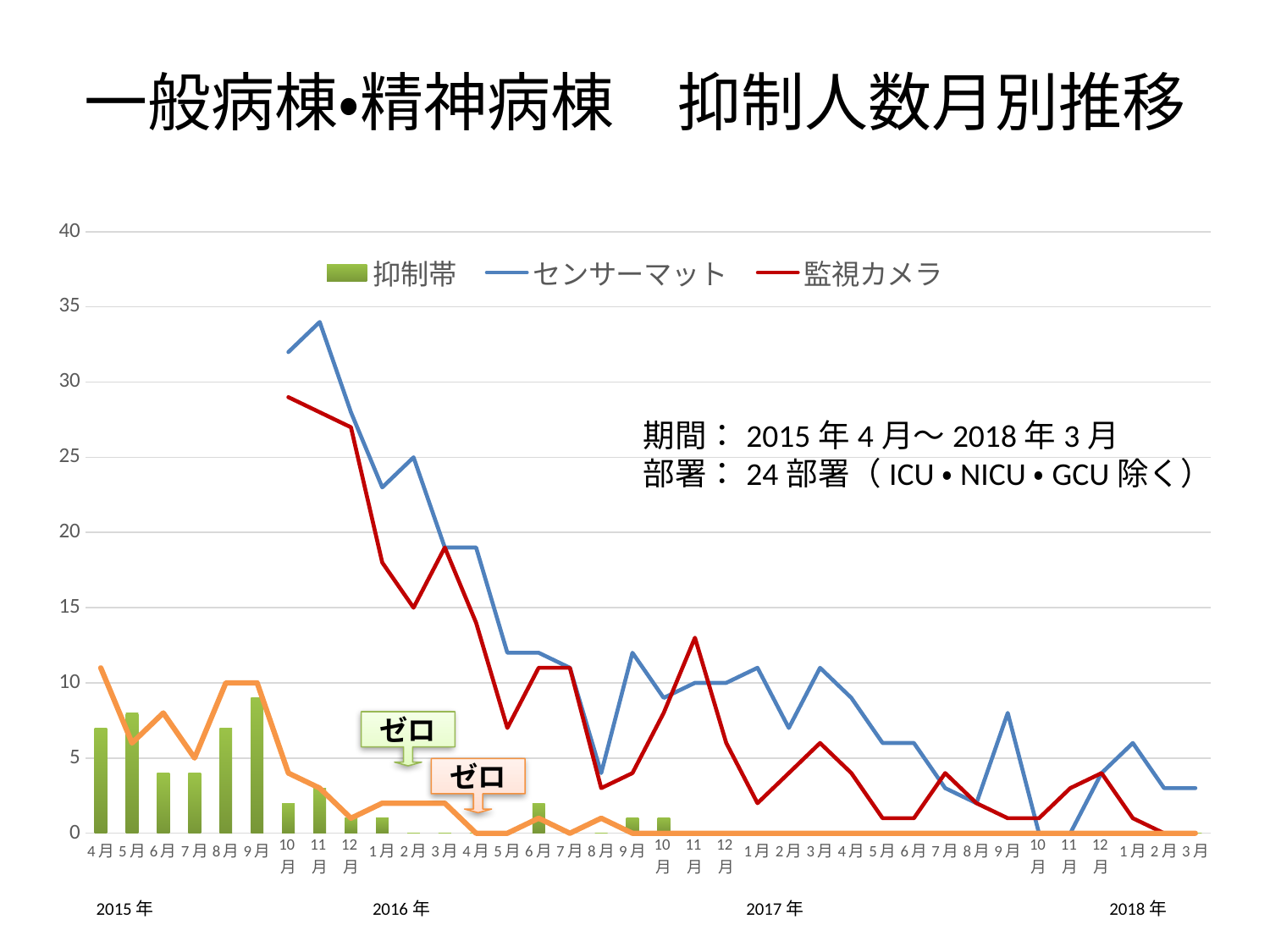

# 一般病棟・精神病棟　抑制人数月別推移

### Chart

| Category | 抑制帯 | センサーマット | 監視カメラ | ミトン |
|---|---|---|---|---|
| 4月 | 7.0 | 0.0 | 0.0 | 11.0 |
| 5月 | 8.0 | None | None | 6.0 |
| 6月 | 4.0 | None | None | 8.0 |
| 7月 | 4.0 | None | None | 5.0 |
| 8月 | 7.0 | None | None | 10.0 |
| 9月 | 9.0 | None | None | 10.0 |
| 10月 | 2.0 | 32.0 | 29.0 | 4.0 |
| 11月 | 3.0 | 34.0 | 28.0 | 3.0 |
| 12月 | 1.0 | 28.0 | 27.0 | 1.0 |
| 1月 | 1.0 | 23.0 | 18.0 | 2.0 |
| 2月 | 0.0 | 25.0 | 15.0 | 2.0 |
| 3月 | 0.0 | 19.0 | 19.0 | 2.0 |
| 4月 | 0.0 | 19.0 | 14.0 | 0.0 |
| 5月 | 0.0 | 12.0 | 7.0 | 0.0 |
| 6月 | 2.0 | 12.0 | 11.0 | 1.0 |
| 7月 | 0.0 | 11.0 | 11.0 | 0.0 |
| 8月 | 0.0 | 4.0 | 3.0 | 1.0 |
| 9月 | 1.0 | 12.0 | 4.0 | 0.0 |
| 10月 | 1.0 | 9.0 | 8.0 | 0.0 |
| 11月 | 0.0 | 10.0 | 13.0 | 0.0 |
| 12月 | 0.0 | 10.0 | 6.0 | 0.0 |
| 1月 | 0.0 | 11.0 | 2.0 | 0.0 |
| 2月 | 0.0 | 7.0 | 4.0 | 0.0 |
| 3月 | 0.0 | 11.0 | 6.0 | 0.0 |
| 4月 | 0.0 | 9.0 | 4.0 | 0.0 |
| 5月 | 0.0 | 6.0 | 1.0 | 0.0 |
| 6月 | 0.0 | 6.0 | 1.0 | 0.0 |
| 7月 | 0.0 | 3.0 | 4.0 | 0.0 |
| 8月 | 0.0 | 2.0 | 2.0 | 0.0 |
| 9月 | 0.0 | 8.0 | 1.0 | 0.0 |
| 10月 | 0.0 | 0.0 | 1.0 | 0.0 |
| 11月 | 0.0 | 0.0 | 3.0 | 0.0 |
| 12月 | 0.0 | 4.0 | 4.0 | 0.0 |
| 1月 | 0.0 | 6.0 | 1.0 | 0.0 |
| 2月 | 0.0 | 3.0 | 0.0 | 0.0 |
| 3月 | 0.0 | 3.0 | 0.0 | 0.0 |
期間：2015年4月～2018年3月
部署：24部署（ICU・NICU・GCU除く）
ゼロ
ゼロ
2016年
2017年
2018年
2015年